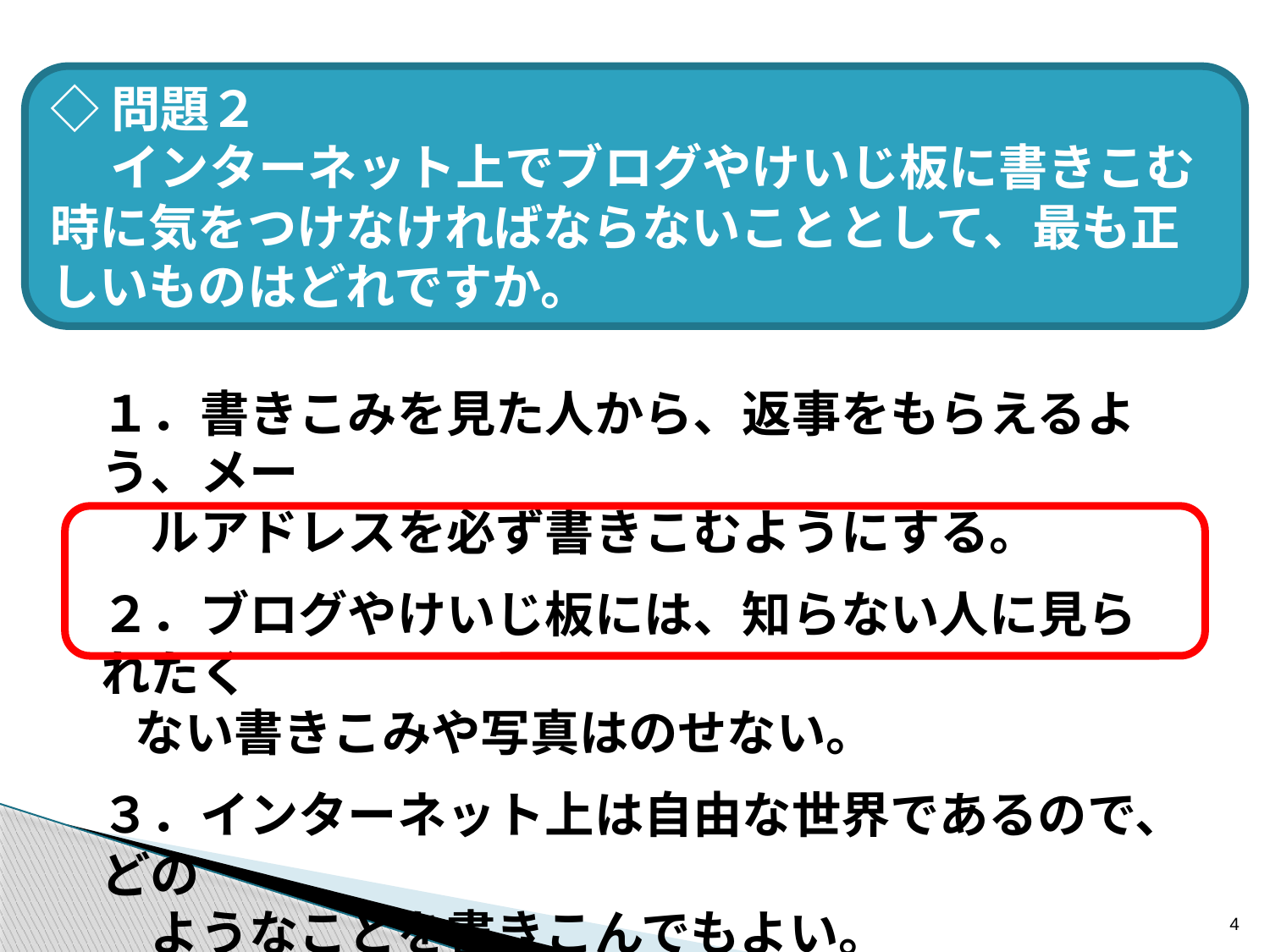

◇問題２
　 インターネット上でブログやけいじ板に書きこむ時に気をつけなければならないこととして、最も正しいものはどれですか。
１．書きこみを見た人から、返事をもらえるよう、メー
　ルアドレスを必ず書きこむようにする。

２．ブログやけいじ板には、知らない人に見られたく
  ない書きこみや写真はのせない。

３．インターネット上は自由な世界であるので、どの
　ようなことを書きこんでもよい。

4